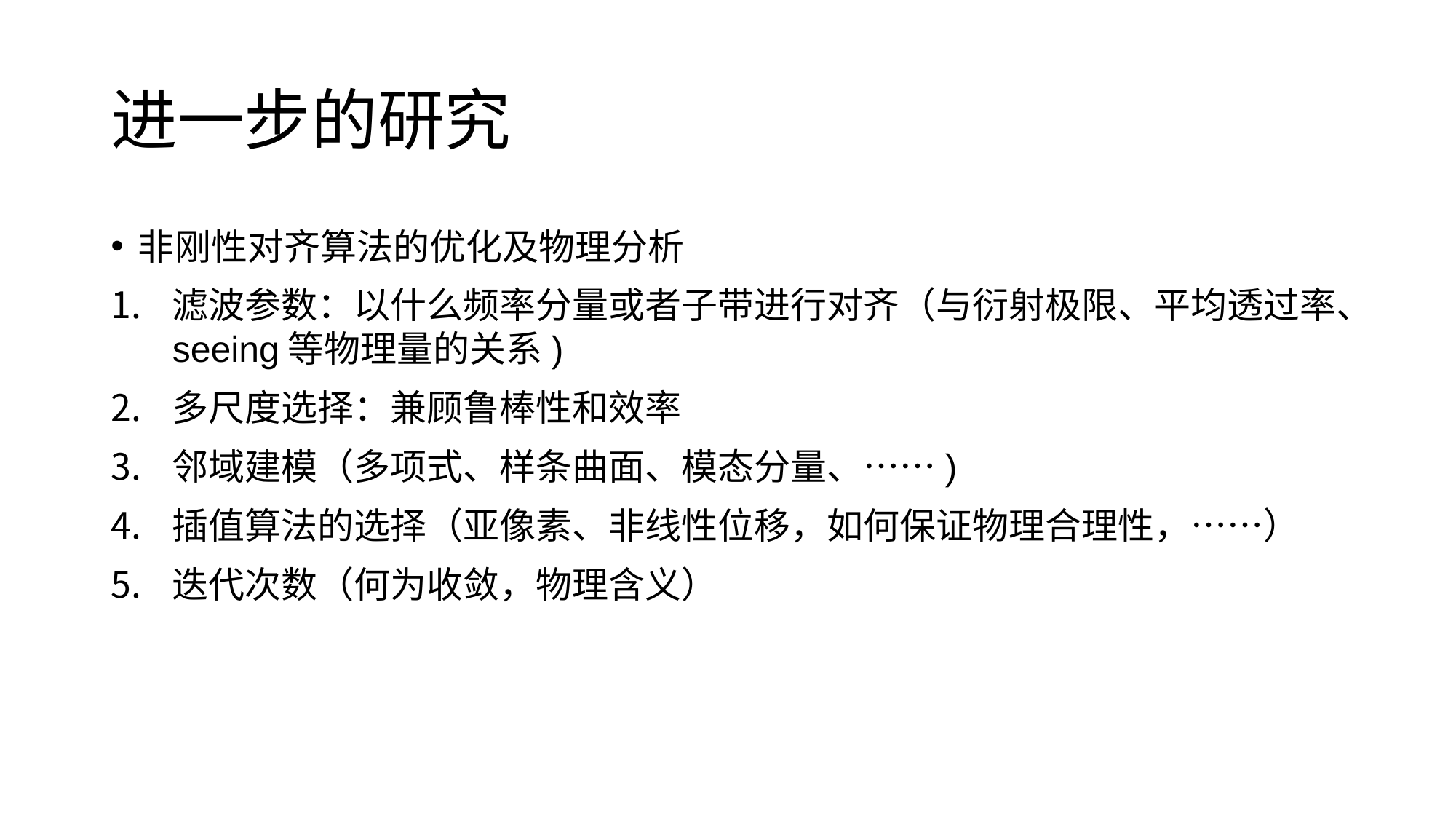

# 进一步的研究
非刚性对齐算法的优化及物理分析
滤波参数：以什么频率分量或者子带进行对齐（与衍射极限、平均透过率、seeing等物理量的关系)
多尺度选择：兼顾鲁棒性和效率
邻域建模（多项式、样条曲面、模态分量、……)
插值算法的选择（亚像素、非线性位移，如何保证物理合理性，……）
迭代次数（何为收敛，物理含义）